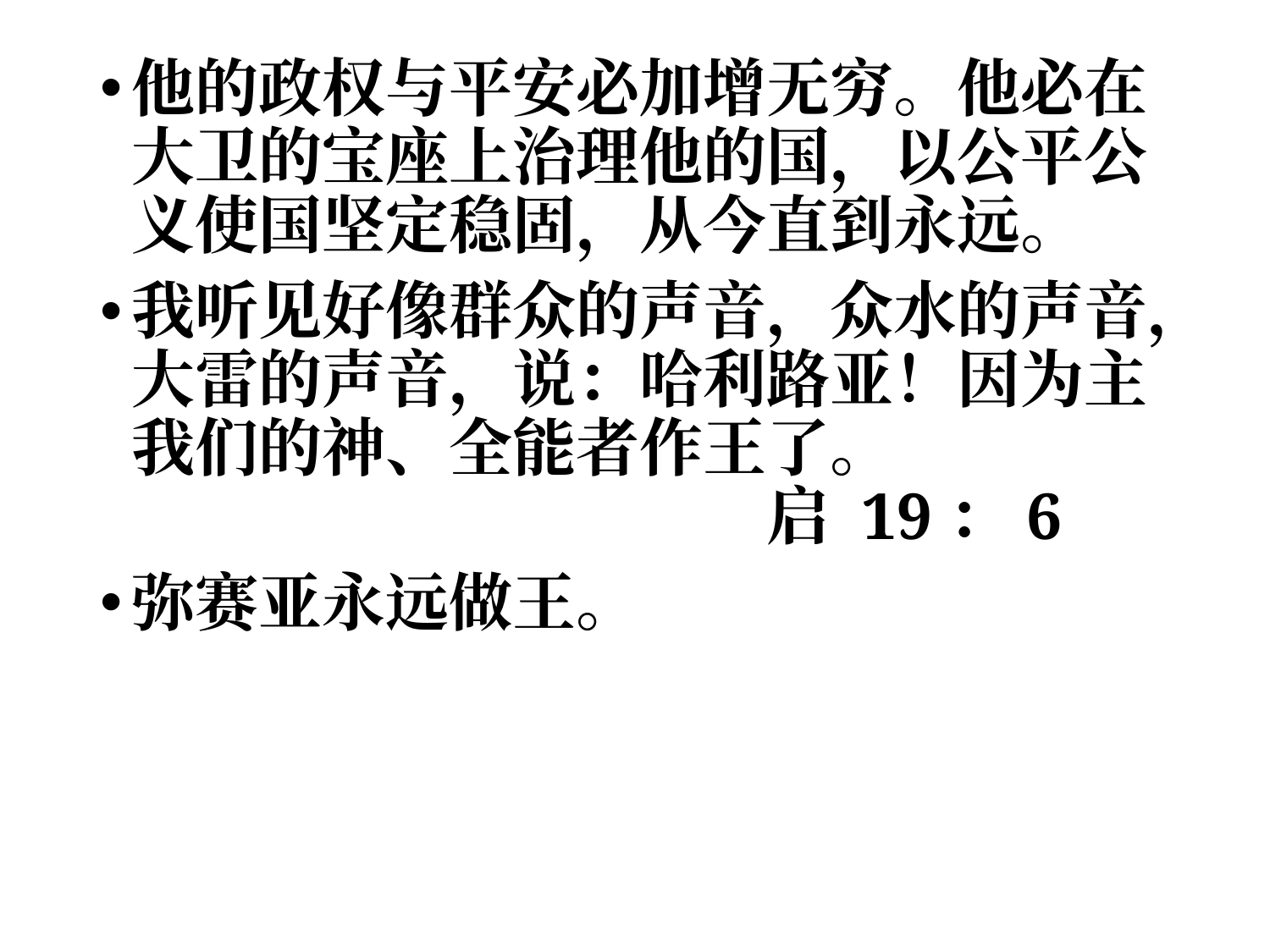

他的政权与平安必加增无穷。他必在大卫的宝座上治理他的国，以公平公义使国坚定稳固，从今直到永远。
我听见好像群众的声音，众水的声音，大雷的声音，说：哈利路亚！因为主我们的神、全能者作王了。							启 19：6
弥赛亚永远做王。